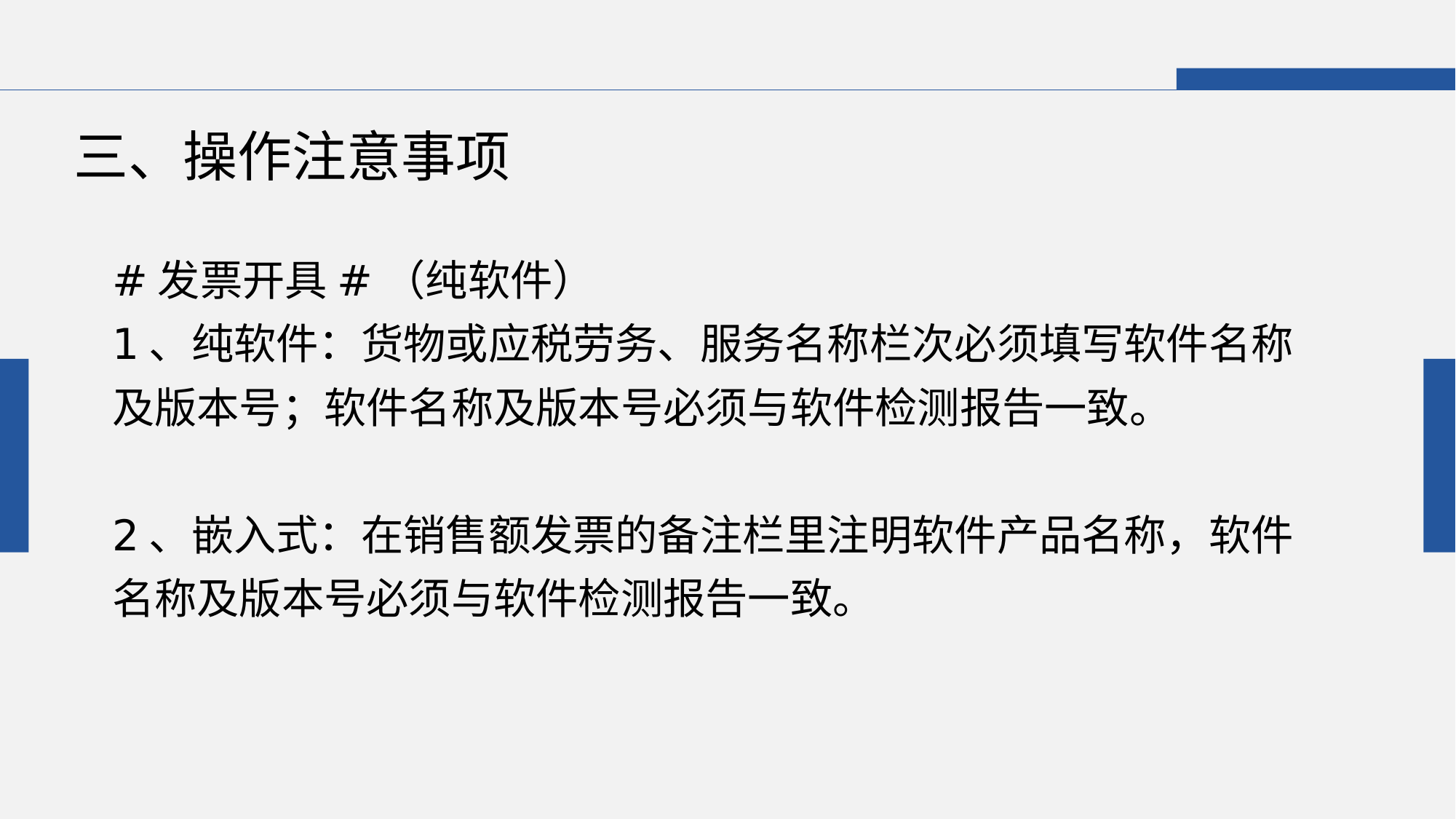

三、操作注意事项
#发票开具#（纯软件）
1、纯软件：货物或应税劳务、服务名称栏次必须填写软件名称及版本号；软件名称及版本号必须与软件检测报告一致。

2、嵌入式：在销售额发票的备注栏里注明软件产品名称，软件名称及版本号必须与软件检测报告一致。